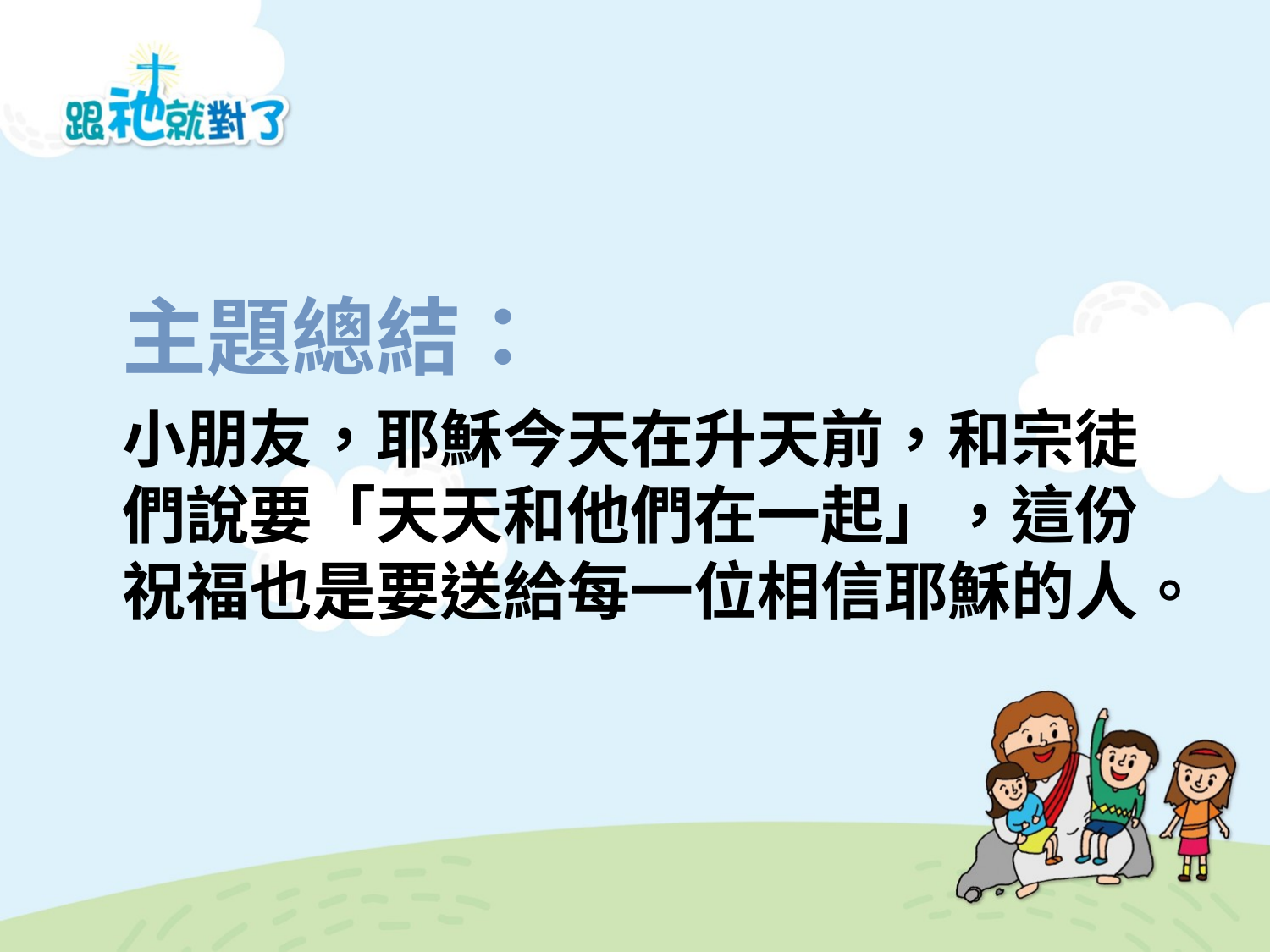

主題總結：
小朋友，耶穌今天在升天前，和宗徒們說要「天天和他們在一起」，這份祝福也是要送給每一位相信耶穌的人。